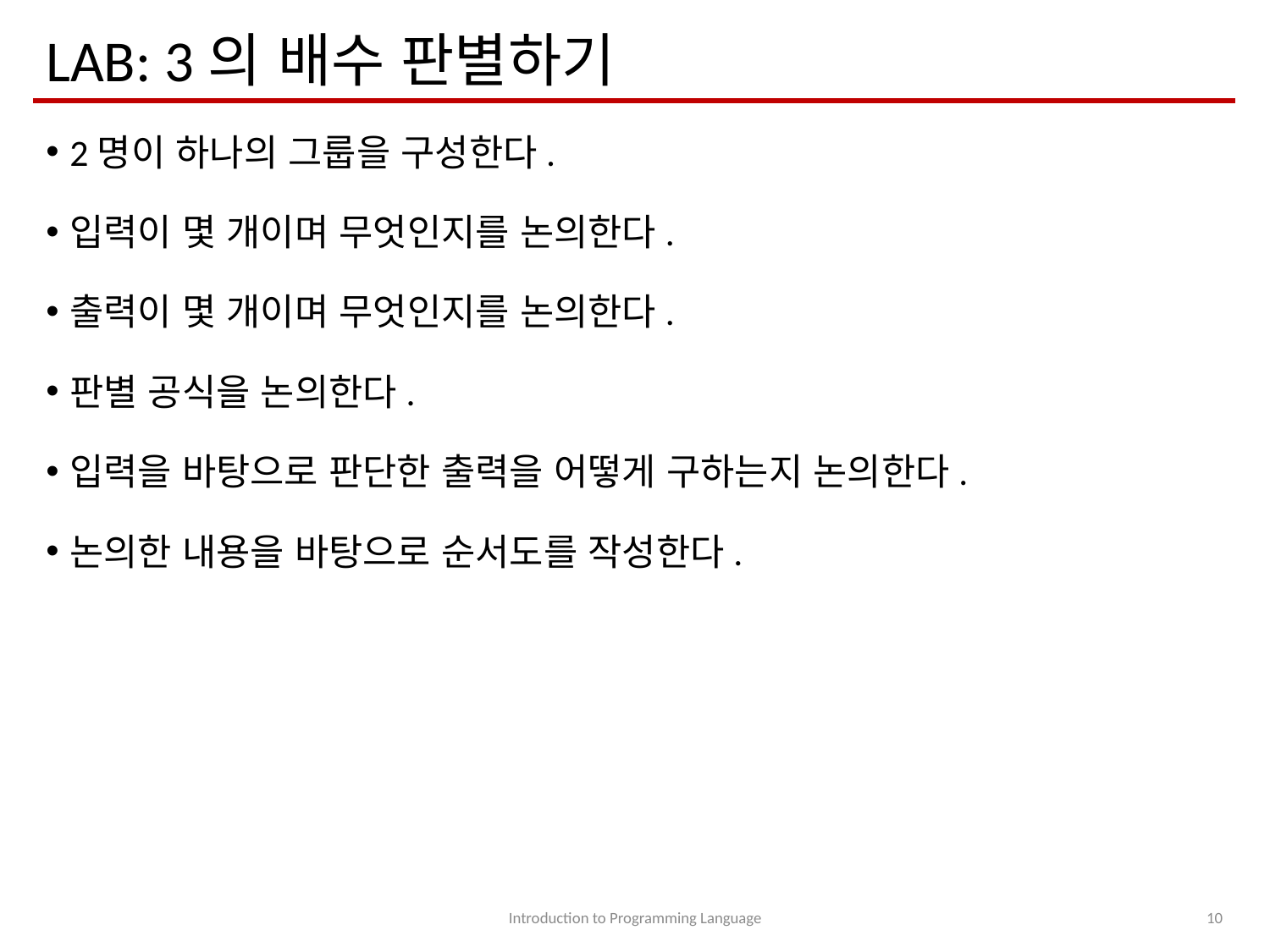

# LAB: 3의 배수 판별하기
2명이 하나의 그룹을 구성한다.
입력이 몇 개이며 무엇인지를 논의한다.
출력이 몇 개이며 무엇인지를 논의한다.
판별 공식을 논의한다.
입력을 바탕으로 판단한 출력을 어떻게 구하는지 논의한다.
논의한 내용을 바탕으로 순서도를 작성한다.

Introduction to Programming Language
10